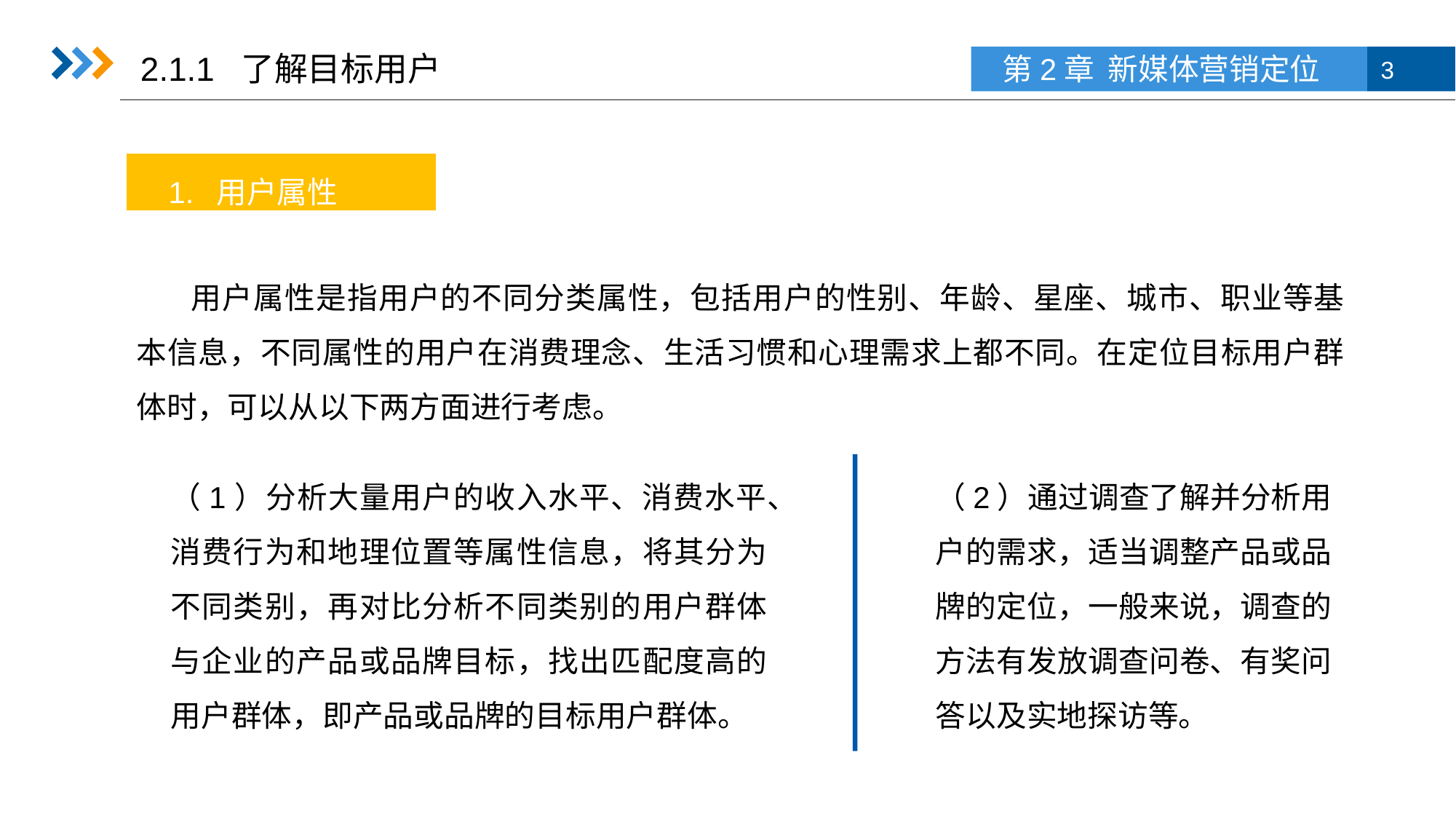

2.1.1  了解目标用户
1. 用户属性
用户属性是指用户的不同分类属性，包括用户的性别、年龄、星座、城市、职业等基本信息，不同属性的用户在消费理念、生活习惯和心理需求上都不同。在定位目标用户群体时，可以从以下两方面进行考虑。
（1）分析大量用户的收入水平、消费水平、消费行为和地理位置等属性信息，将其分为不同类别，再对比分析不同类别的用户群体与企业的产品或品牌目标，找出匹配度高的用户群体，即产品或品牌的目标用户群体。

（2）通过调查了解并分析用户的需求，适当调整产品或品牌的定位，一般来说，调查的方法有发放调查问卷、有奖问答以及实地探访等。